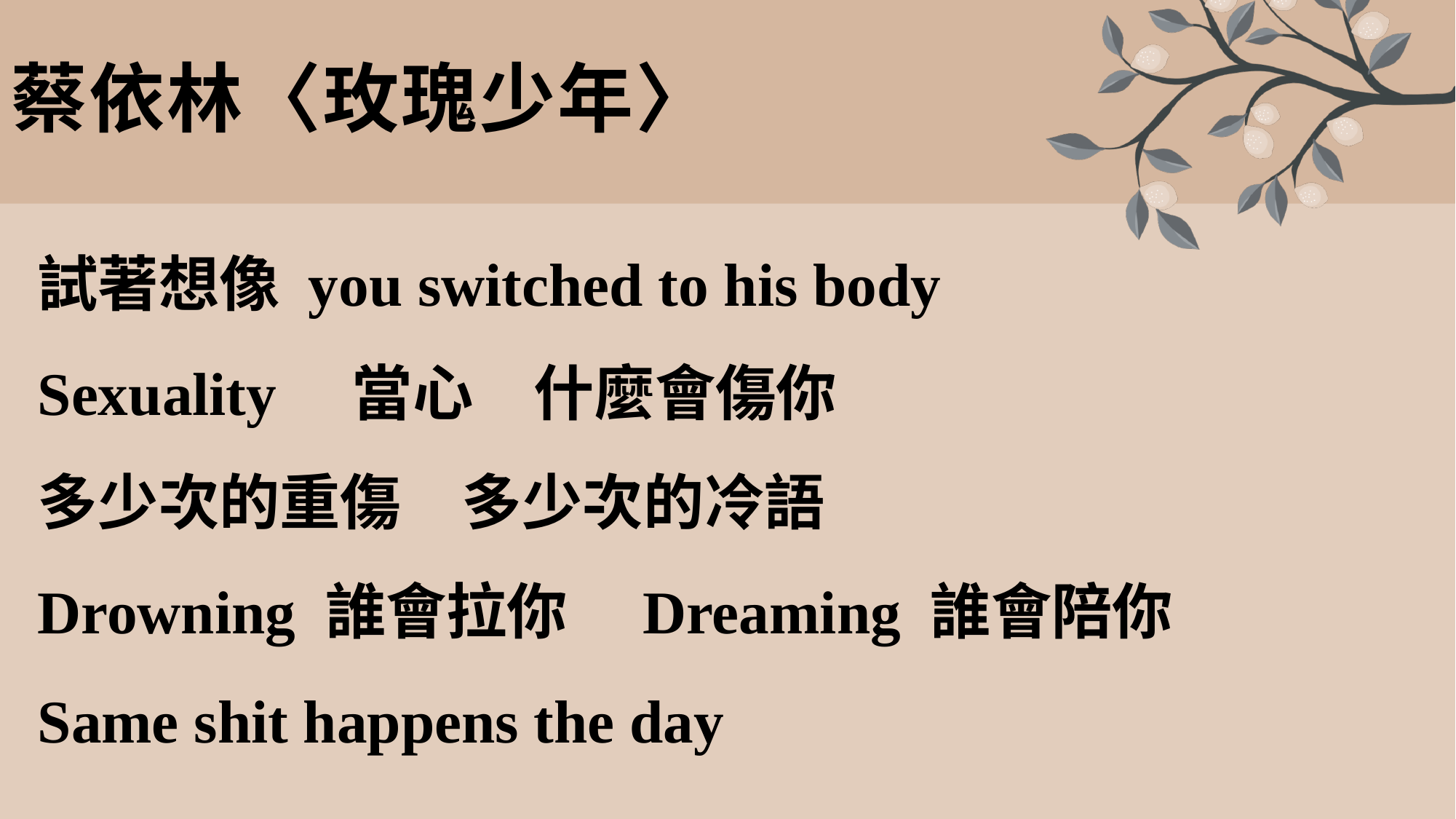

# 蔡依林〈玫瑰少年〉
試著想像 you switched to his body
Sexuality　當心　什麼會傷你
多少次的重傷　多少次的冷語
Drowning 誰會拉你　Dreaming 誰會陪你
Same shit happens the day